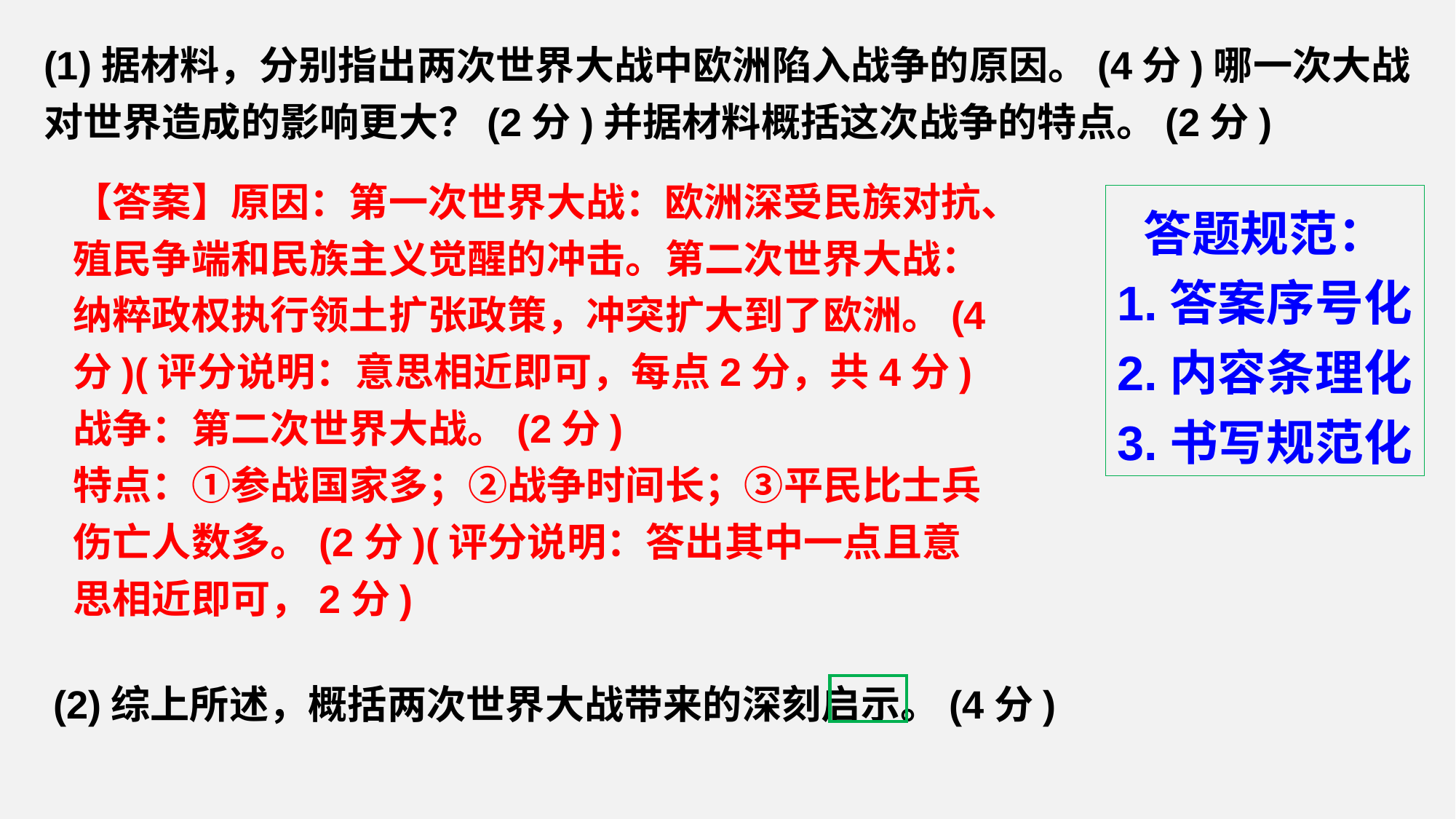

(1)据材料，分别指出两次世界大战中欧洲陷入战争的原因。(4分)哪一次大战对世界造成的影响更大？(2分)并据材料概括这次战争的特点。(2分)

【答案】原因：第一次世界大战：欧洲深受民族对抗、殖民争端和民族主义觉醒的冲击。第二次世界大战：纳粹政权执行领土扩张政策，冲突扩大到了欧洲。(4分)(评分说明：意思相近即可，每点2分，共4分)
战争：第二次世界大战。(2分)
特点：①参战国家多；②战争时间长；③平民比士兵伤亡人数多。(2分)(评分说明：答出其中一点且意思相近即可，2分)
答题规范：
1.答案序号化
2.内容条理化
3.书写规范化
(2)综上所述，概括两次世界大战带来的深刻启示。(4分)